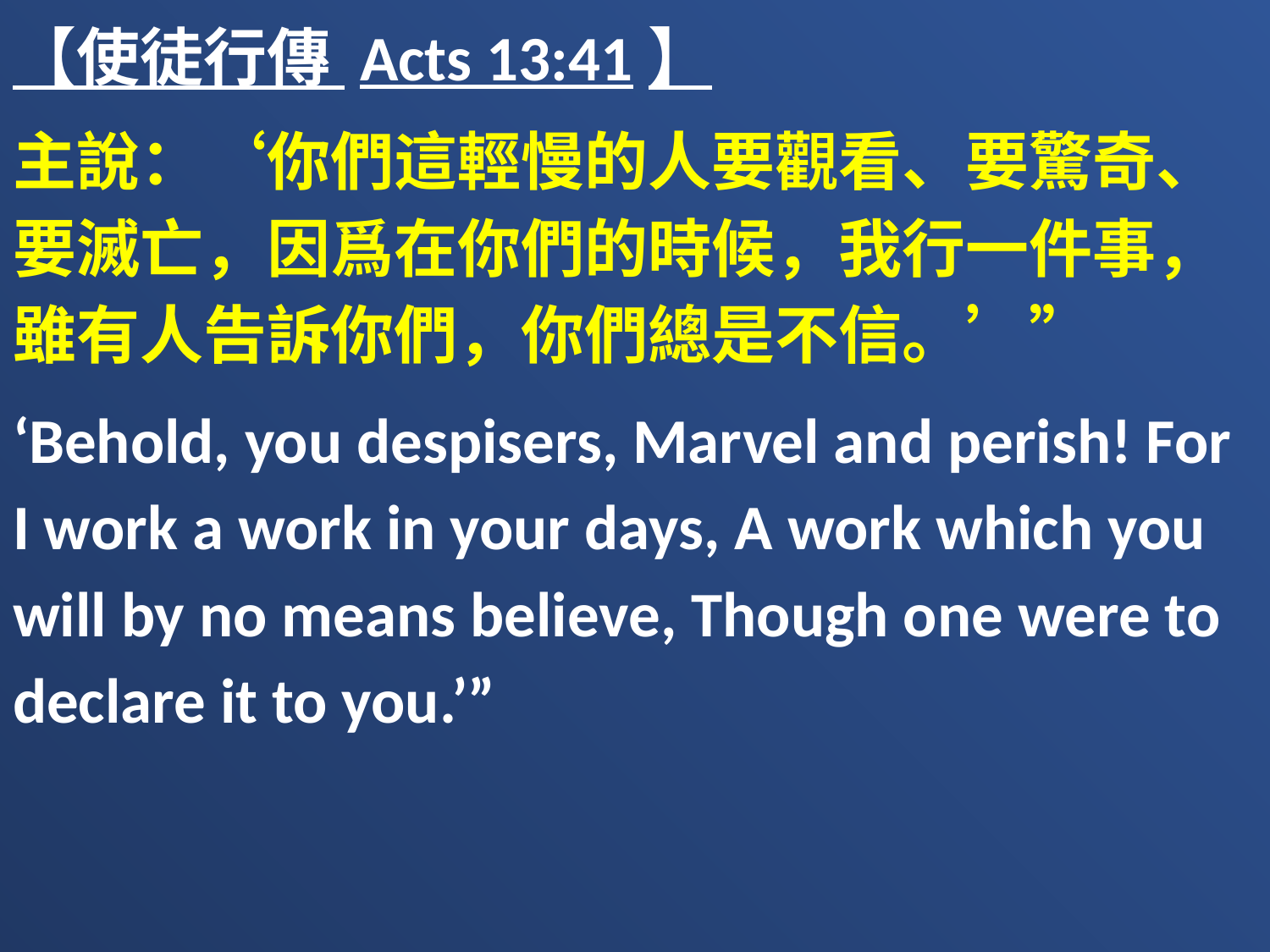

【使徒行傳 Acts 13:41】
主說：‘你們這輕慢的人要觀看、要驚奇、要滅亡，因爲在你們的時候，我行一件事，雖有人告訴你們，你們總是不信。’”
‘Behold, you despisers, Marvel and perish! For I work a work in your days, A work which you will by no means believe, Though one were to declare it to you.’”